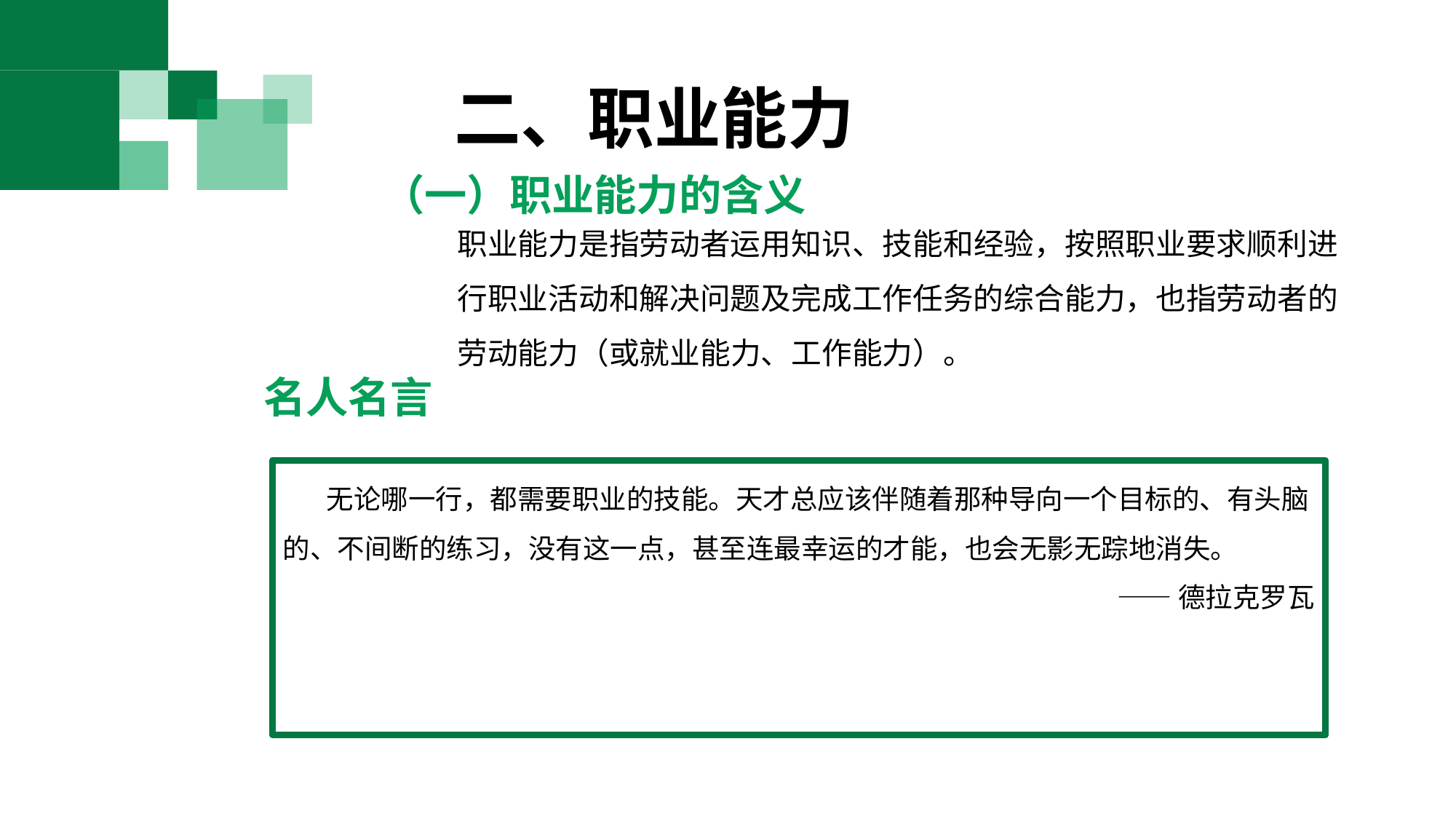

二、职业能力
二、学业规划的特（一）职业能力的含义
点是什么？
职业能力是指劳动者运用知识、技能和经验，按照职业要求顺利进行职业活动和解决问题及完成工作任务的综合能力，也指劳动者的劳动能力（或就业能力、工作能力）。
名人名言
      无论哪一行，都需要职业的技能。天才总应该伴随着那种导向一个目标的、有头脑的、不间断的练习，没有这一点，甚至连最幸运的才能，也会无影无踪地消失。
——德拉克罗瓦